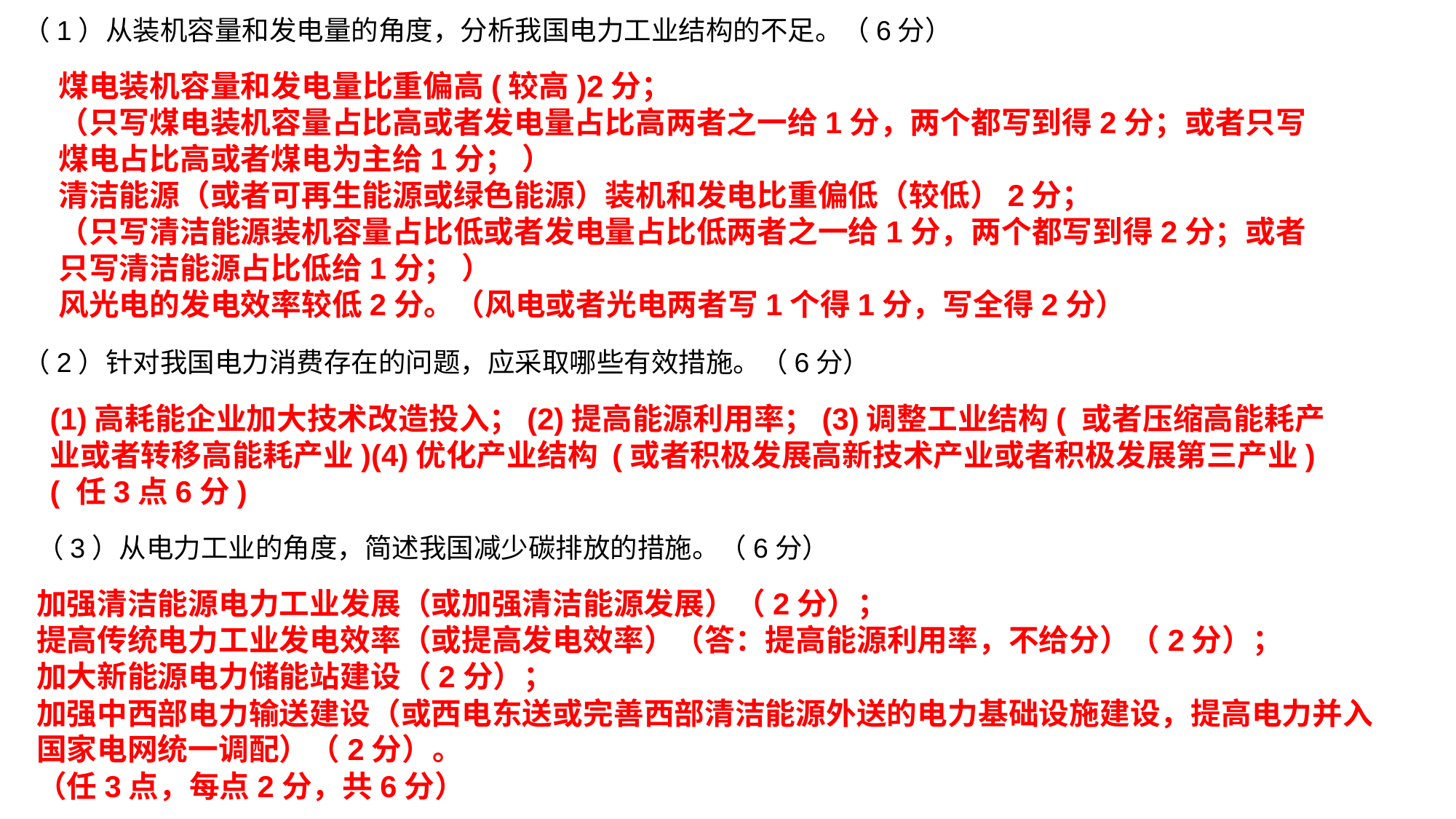

（1）从装机容量和发电量的角度，分析我国电力工业结构的不足。（6分）
煤电装机容量和发电量比重偏高(较高)2分；
（只写煤电装机容量占比高或者发电量占比高两者之一给1分，两个都写到得2分；或者只写煤电占比高或者煤电为主给1分； ）
清洁能源（或者可再生能源或绿色能源）装机和发电比重偏低（较低）2分；
（只写清洁能源装机容量占比低或者发电量占比低两者之一给1分，两个都写到得2分；或者只写清洁能源占比低给1分； ）
风光电的发电效率较低2分。（风电或者光电两者写1个得1分，写全得2分）
（2）针对我国电力消费存在的问题，应采取哪些有效措施。（6分）
(1)高耗能企业加大技术改造投入；(2)提高能源利用率；(3)调整工业结构( 或者压缩高能耗产业或者转移高能耗产业)(4)优化产业结构 (或者积极发展高新技术产业或者积极发展第三产业)( 任3点6分)
（3）从电力工业的角度，简述我国减少碳排放的措施。（6分）
加强清洁能源电力工业发展（或加强清洁能源发展）（2分）；
提高传统电力工业发电效率（或提高发电效率）（答：提高能源利用率，不给分）（2分）；
加大新能源电力储能站建设（2分）；
加强中西部电力输送建设（或西电东送或完善西部清洁能源外送的电力基础设施建设，提高电力并入国家电网统一调配）（2分）。
（任3点，每点2分，共6分）